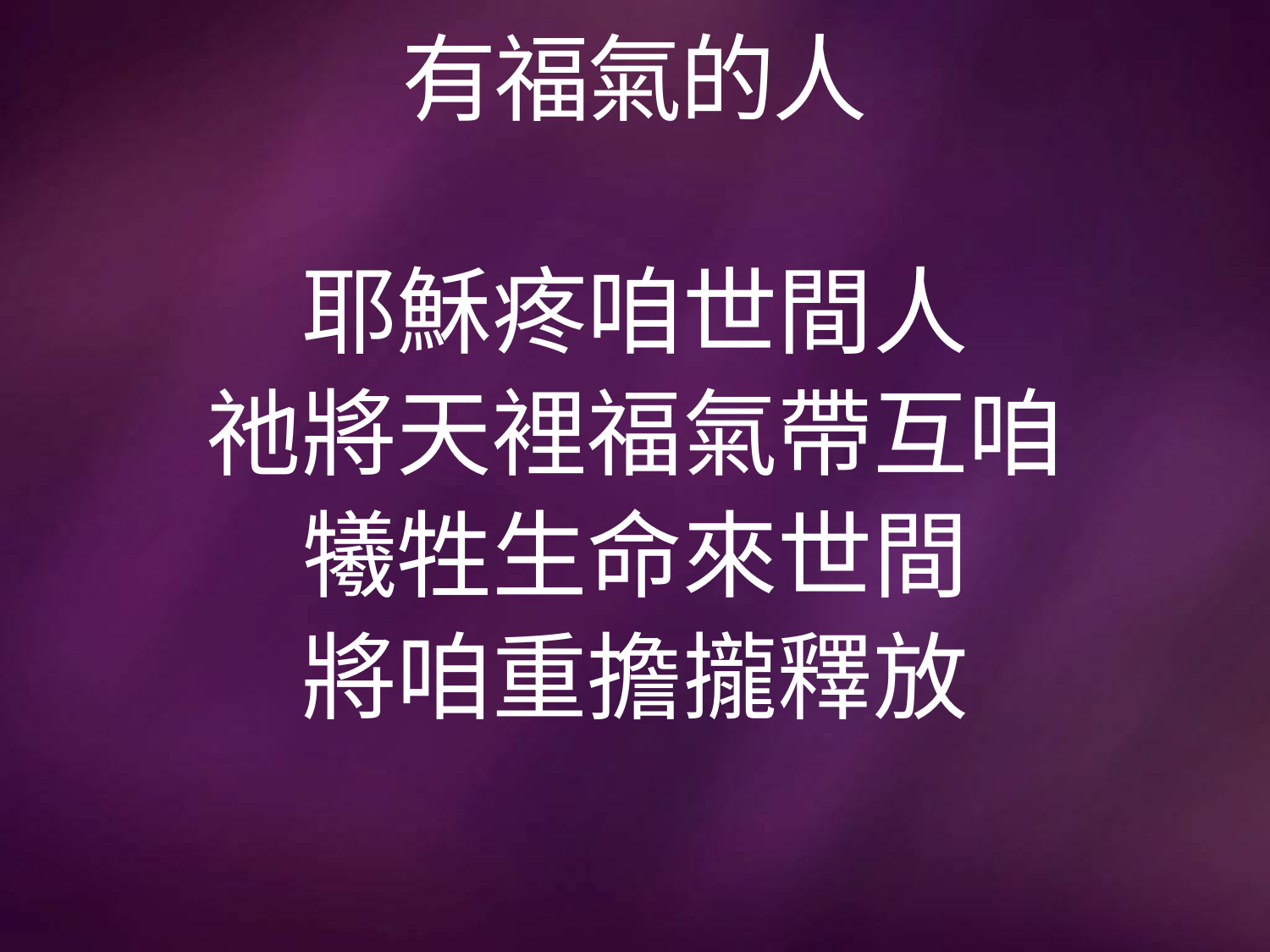

# 有福氣的人
耶穌疼咱世間人
祂將天裡福氣帶互咱
犧牲生命來世間
將咱重擔攏釋放